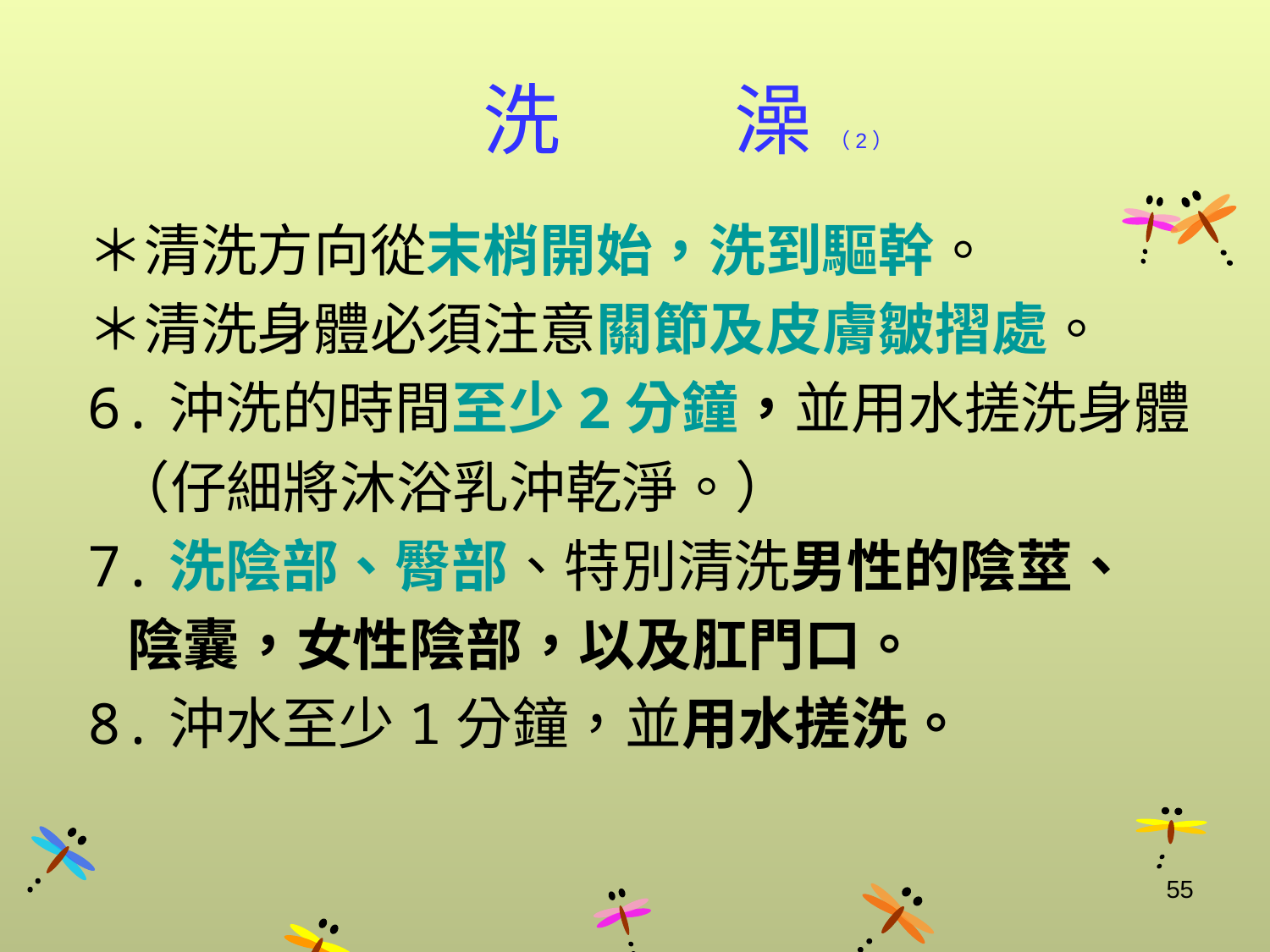

# 洗          澡 （2）
＊清洗方向從末梢開始，洗到驅幹。
＊清洗身體必須注意關節及皮膚皺摺處。
6.沖洗的時間至少2分鐘，並用水搓洗身體
 （仔細將沐浴乳沖乾淨。）
7.洗陰部、臀部、特別清洗男性的陰莖、
  陰囊，女性陰部，以及肛門口。
8.沖水至少1分鐘，並用水搓洗。
55